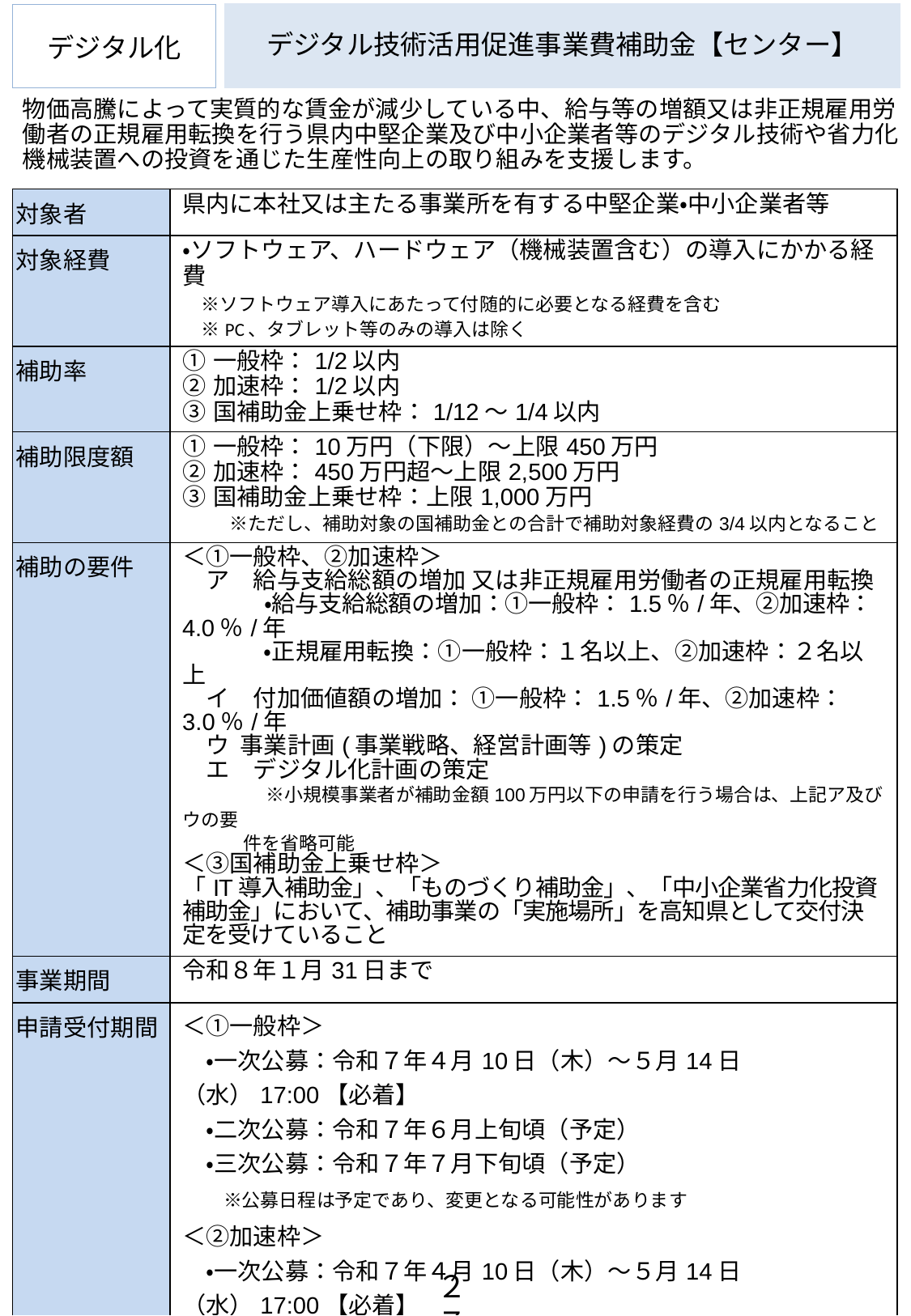

デジタル技術活用促進事業費補助金【センター】
デジタル化
物価高騰によって実質的な賃金が減少している中、給与等の増額又は非正規雇用労働者の正規雇用転換を行う県内中堅企業及び中小企業者等のデジタル技術や省力化機械装置への投資を通じた生産性向上の取り組みを支援します。
| 対象者 | 県内に本社又は主たる事業所を有する中堅企業・中小企業者等 |
| --- | --- |
| 対象経費 | ・ソフトウェア、ハードウェア（機械装置含む）の導入にかかる経費 　※ソフトウェア導入にあたって付随的に必要となる経費を含む 　※PC、タブレット等のみの導入は除く |
| 補助率 | ①一般枠：1/2以内 ②加速枠：1/2以内 ③国補助金上乗せ枠：1/12～1/4以内 |
| 補助限度額 | ①一般枠：10万円（下限）～上限450万円 ②加速枠：450万円超～上限2,500万円 ③国補助金上乗せ枠：上限1,000万円 　　※ただし、補助対象の国補助金との合計で補助対象経費の3/4以内となること |
| 補助の要件 | ＜①一般枠、②加速枠＞ 　ア　給与支給総額の増加 又は非正規雇用労働者の正規雇用転換 　　　 ・給与支給総額の増加：①一般枠：1.5％/年、②加速枠：4.0％/年 　　　 ・正規雇用転換：①一般枠：１名以上、②加速枠：２名以上 　イ　付加価値額の増加： ①一般枠：1.5％/年、②加速枠：3.0％/年 　ウ 事業計画(事業戦略、経営計画等)の策定 　エ　デジタル化計画の策定 　　　※小規模事業者が補助金額100万円以下の申請を行う場合は、上記ア及びウの要 件を省略可能 ＜③国補助金上乗せ枠＞ 「IT導入補助金」、「ものづくり補助金」、「中小企業省力化投資補助金」において、補助事業の「実施場所」を高知県として交付決定を受けていること |
| 事業期間 | 令和８年１月31日まで |
| 申請受付期間 | ＜①一般枠＞ 　・一次公募：令和７年４月10日（木）～５月14日（水）17:00【必着】 　・二次公募：令和７年６月上旬頃（予定） 　・三次公募：令和７年７月下旬頃（予定） 　※公募日程は予定であり、変更となる可能性があります ＜②加速枠＞ 　・一次公募：令和７年４月10日（木）～５月14日（水）17:00【必着】 　　※公募日程は予定であり、変更となる可能性があります ＜③国補助金上乗せ枠＞ 　・令和７年４月10日（木）～８月29日（金）17:00【必着】 　※申請は随時受付し、予算の上限に達し次第、受付を終了します |
| お問い合わせ先 | 高知県産業振興センター　デジタル技術活用促進事業事務局 ＴＥＬ：088-846-7087　　　E-Maiｌ：digi-sho@joho-kochi.or.jp ＵＲＬ：https://joho-kochi.or.jp/digital/hojokin.php |
２７